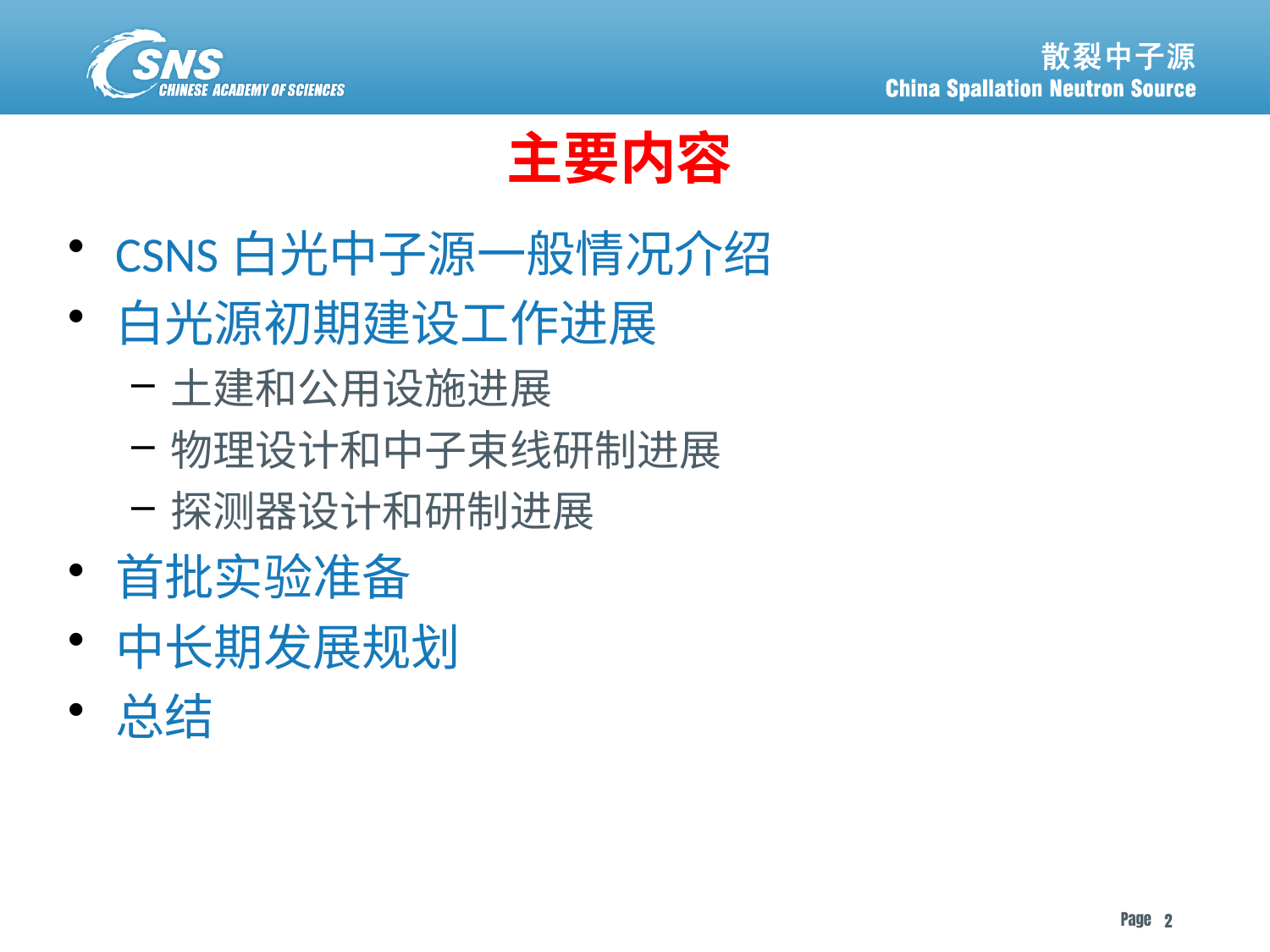

# 主要内容
CSNS白光中子源一般情况介绍
白光源初期建设工作进展
土建和公用设施进展
物理设计和中子束线研制进展
探测器设计和研制进展
首批实验准备
中长期发展规划
总结
2